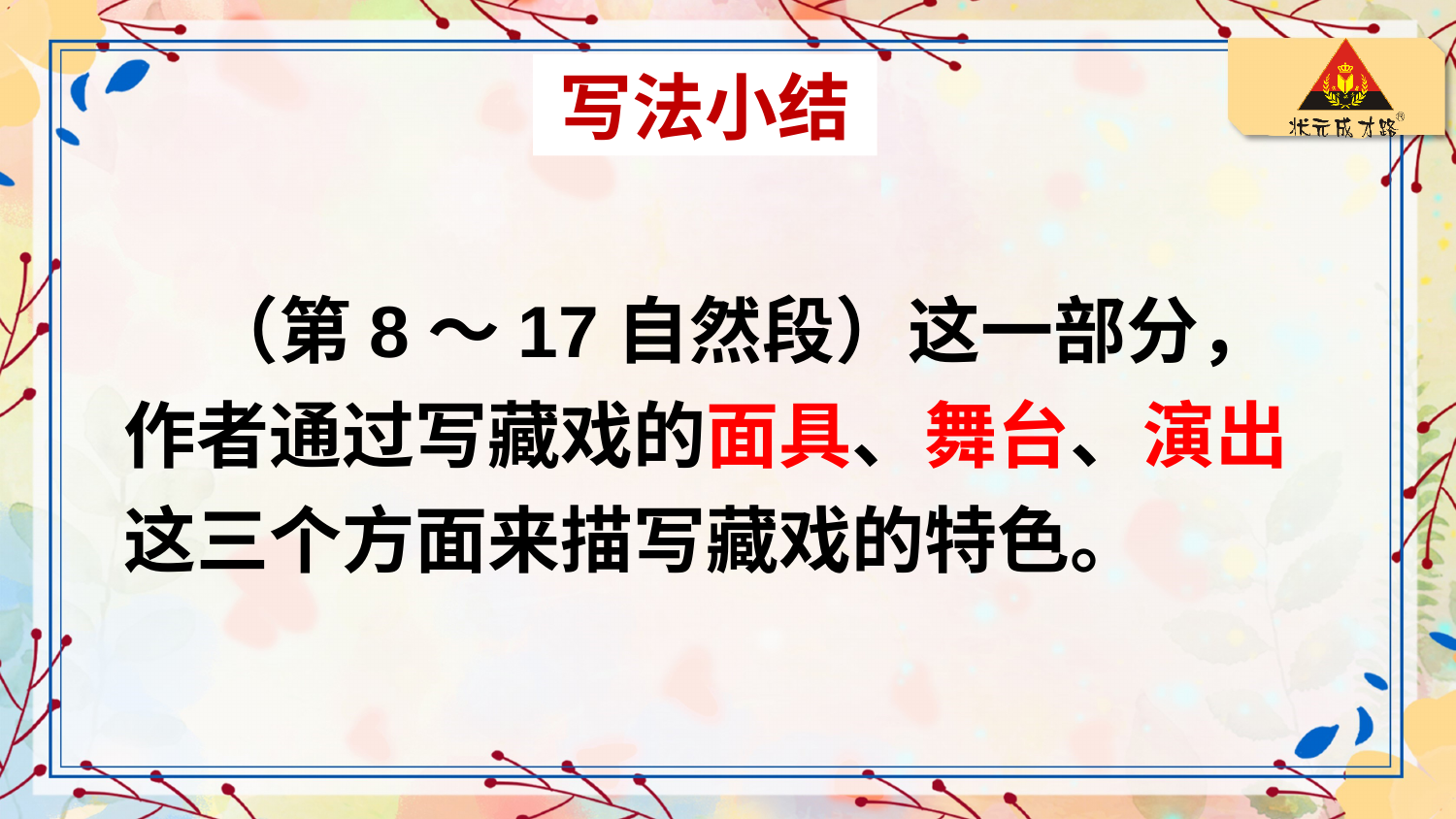

写法小结
    （第8～17自然段）这一部分，作者通过写藏戏的面具、舞台、演出这三个方面来描写藏戏的特色。